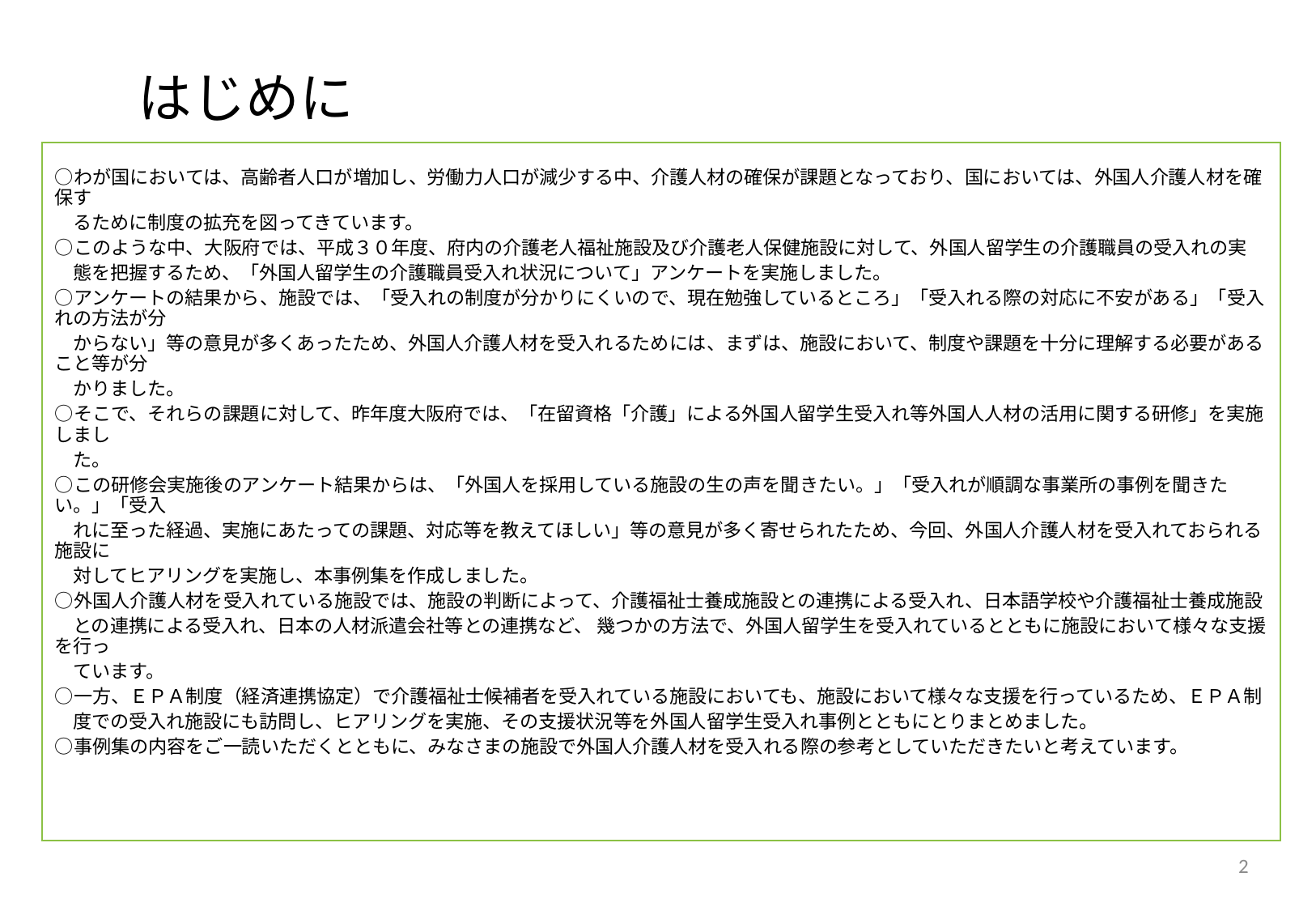

# はじめに

○わが国においては、高齢者人口が増加し、労働力人口が減少する中、介護人材の確保が課題となっており、国においては、外国人介護人材を確保す
　るために制度の拡充を図ってきています。
○このような中、大阪府では、平成３０年度、府内の介護老人福祉施設及び介護老人保健施設に対して、外国人留学生の介護職員の受入れの実
　態を把握するため、「外国人留学生の介護職員受入れ状況について」アンケートを実施しました。
○アンケートの結果から、施設では、「受入れの制度が分かりにくいので、現在勉強しているところ」「受入れる際の対応に不安がある」「受入れの方法が分
　からない」等の意見が多くあったため、外国人介護人材を受入れるためには、まずは、施設において、制度や課題を十分に理解する必要があること等が分
　かりました。
○そこで、それらの課題に対して、昨年度大阪府では、「在留資格「介護」による外国人留学生受入れ等外国人人材の活用に関する研修」を実施しまし
　た。
○この研修会実施後のアンケート結果からは、「外国人を採用している施設の生の声を聞きたい。」「受入れが順調な事業所の事例を聞きたい。」「受入
　れに至った経過、実施にあたっての課題、対応等を教えてほしい」等の意見が多く寄せられたため、今回、外国人介護人材を受入れておられる施設に
　対してヒアリングを実施し、本事例集を作成しました。
○外国人介護人材を受入れている施設では、施設の判断によって、介護福祉士養成施設との連携による受入れ、日本語学校や介護福祉士養成施設
　との連携による受入れ、日本の人材派遣会社等との連携など、 幾つかの方法で、外国人留学生を受入れているとともに施設において様々な支援を行っ
　ています。
○一方、ＥＰＡ制度（経済連携協定）で介護福祉士候補者を受入れている施設においても、施設において様々な支援を行っているため、ＥＰＡ制
　度での受入れ施設にも訪問し、ヒアリングを実施、その支援状況等を外国人留学生受入れ事例とともにとりまとめました。
○事例集の内容をご一読いただくとともに、みなさまの施設で外国人介護人材を受入れる際の参考としていただきたいと考えています。
2